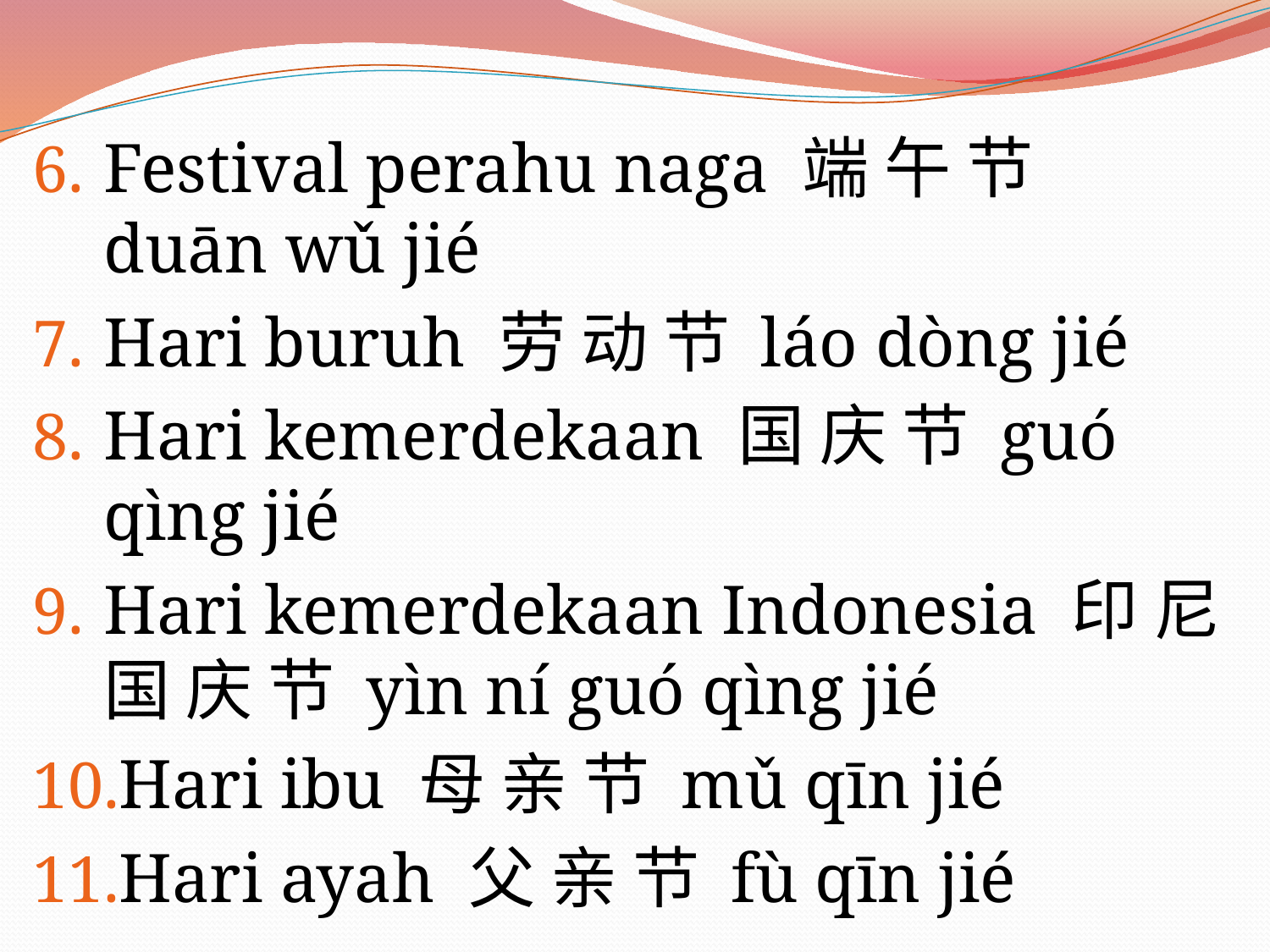

Festival perahu naga 端 午 节 duān wǔ jié
Hari buruh 劳 动 节 láo dòng jié
Hari kemerdekaan 国 庆 节 guó qìng jié
Hari kemerdekaan Indonesia 印 尼 国 庆 节 yìn ní guó qìng jié
Hari ibu 母 亲 节 mǔ qīn jié
Hari ayah 父 亲 节 fù qīn jié